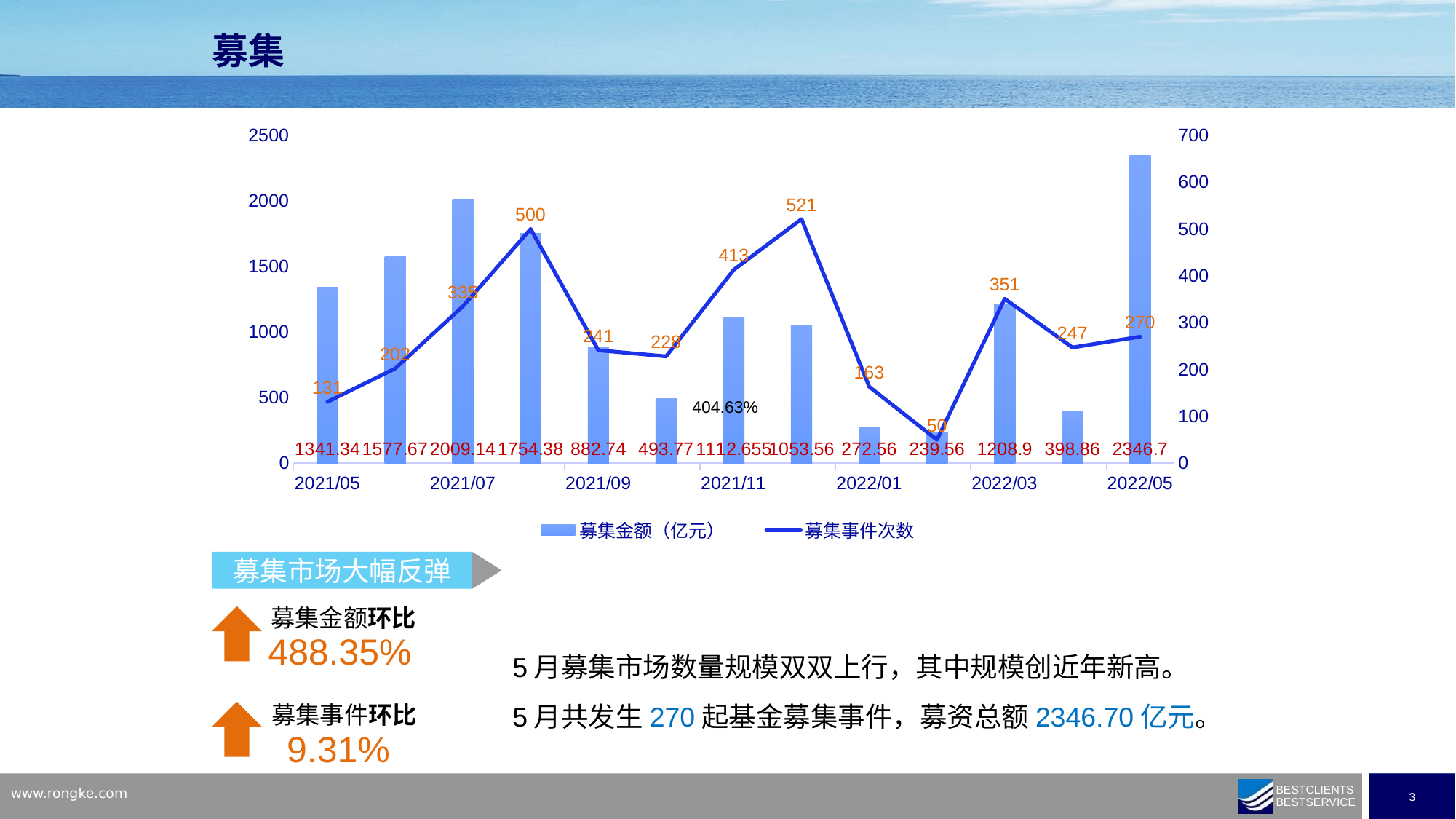

募集

### Chart

| Category | 募集金额（亿元） | 募集事件次数 |
|---|---|---|
| 44682 | 2346.7 | 270.0 |
| 44652 | 398.86 | 247.0 |
| 44621 | 1208.9 | 351.0 |
| 44593 | 239.56 | 50.0 |
| 44562 | 272.56 | 163.0 |
| 44531 | 1053.56 | 521.0 |
| 44501 | 1112.655 | 413.0 |
| 44470 | 493.77 | 228.0 |
| 44440 | 882.74 | 241.0 |
| 44409 | 1754.38 | 500.0 |
| 44378 | 2009.14 | 335.0 |
| 44348 | 1577.67 | 202.0 |
| 44317 | 1341.34 | 131.0 |
| 404.63% |
| --- |
募集市场大幅反弹

募集金额环比

488.35%
5月募集市场数量规模双双上行，其中规模创近年新高。
5月共发生270起基金募集事件，募资总额2346.70亿元。
募集事件环比

9.31%